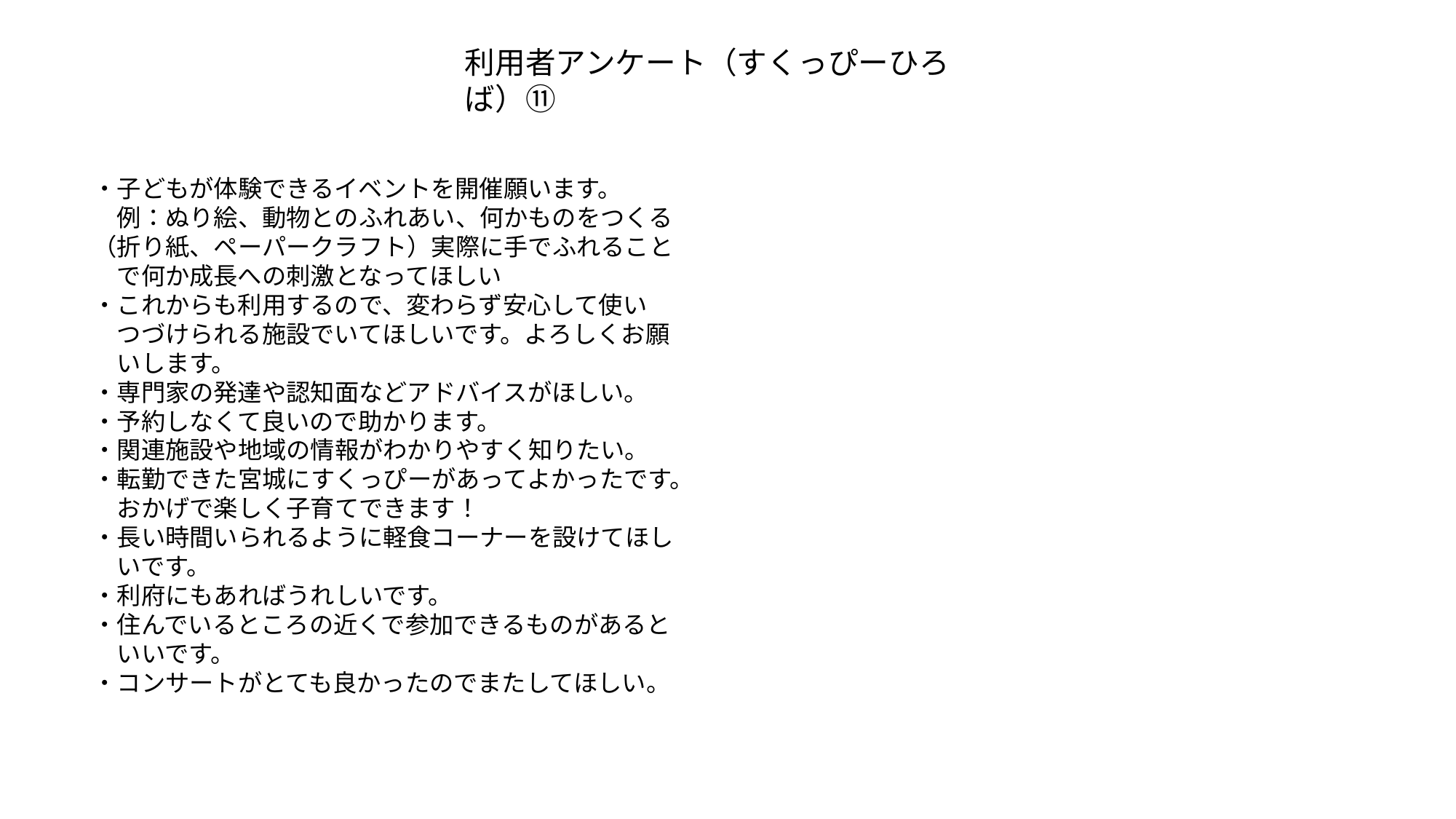

利用者アンケート（すくっぴーひろば）⑪
・子どもが体験できるイベントを開催願います。
　例：ぬり絵、動物とのふれあい、何かものをつくる
（折り紙、ペーパークラフト）実際に手でふれること
　で何か成長への刺激となってほしい
・これからも利用するので、変わらず安心して使い
　つづけられる施設でいてほしいです。よろしくお願
　いします。
・専門家の発達や認知面などアドバイスがほしい。
・予約しなくて良いので助かります。
・関連施設や地域の情報がわかりやすく知りたい。
・転勤できた宮城にすくっぴーがあってよかったです。
　おかげで楽しく子育てできます！
・長い時間いられるように軽食コーナーを設けてほし
　いです。
・利府にもあればうれしいです。
・住んでいるところの近くで参加できるものがあると
　いいです。
・コンサートがとても良かったのでまたしてほしい。